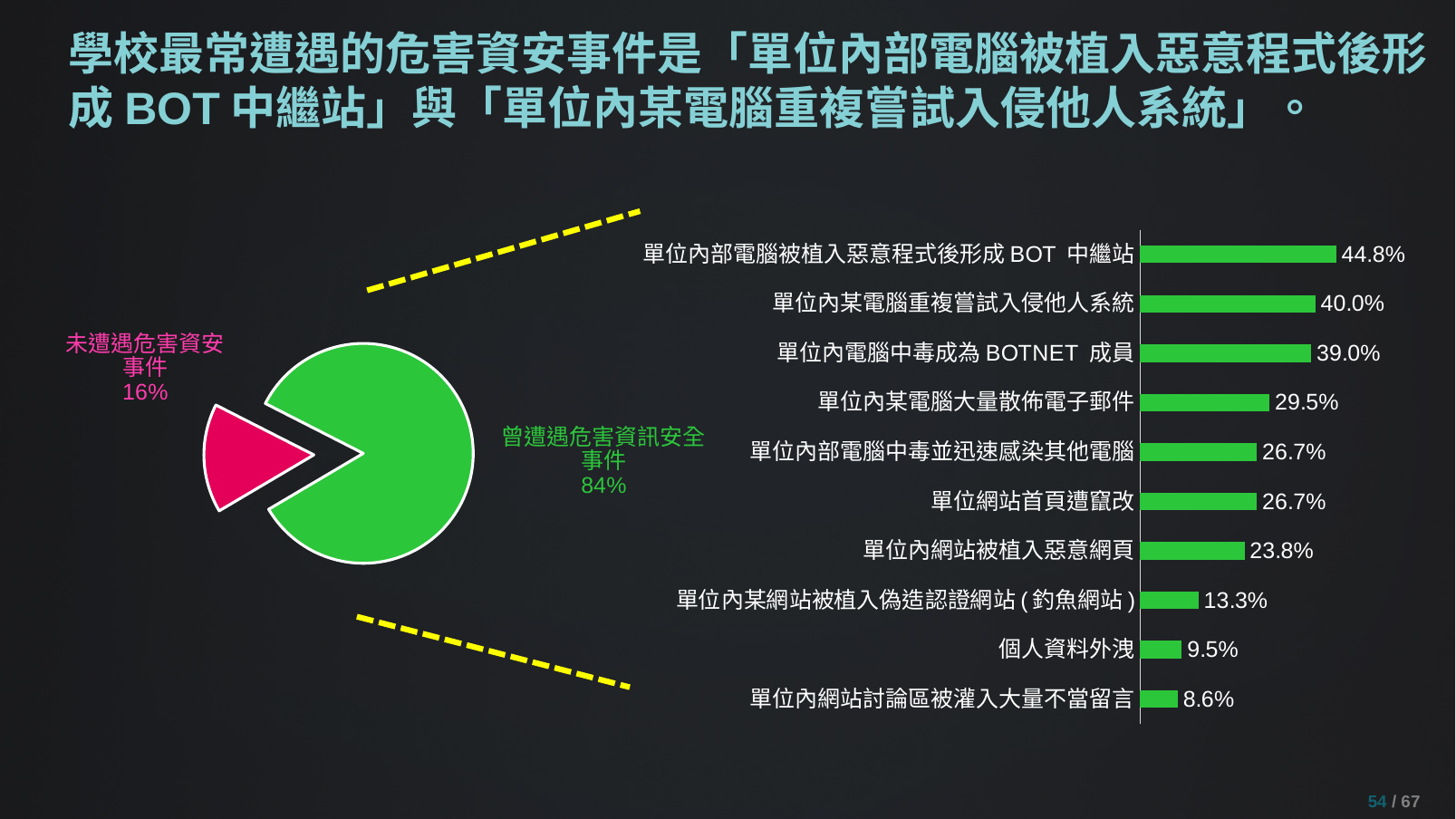

# 學校最常遭遇的危害資安事件是「單位內部電腦被植入惡意程式後形成BOT中繼站」與「單位內某電腦重複嘗試入侵他人系統」。

### Chart

| Category | 銷售 |
|---|---|
| 曾遭遇危害資訊安全事件 | 0.84 |
| 未遭遇危害資安事件 | 0.16 |

### Chart

| Category | 數列 1 |
|---|---|
| 單位內網站討論區被灌入大量不當留言 | 0.0857142857142857 |
| 個人資料外洩 | 0.0952380952380952 |
| 單位內某網站被植入偽造認證網站(釣魚網站) | 0.133333333333333 |
| 單位內網站被植入惡意網頁 | 0.238095238095238 |
| 單位網站首頁遭竄改 | 0.266666666666667 |
| 單位內部電腦中毒並迅速感染其他電腦 | 0.266666666666667 |
| 單位內某電腦大量散佈電子郵件 | 0.295238095238095 |
| 單位內電腦中毒成為BOTNET 成員 | 0.39047619047619 |
| 單位內某電腦重複嘗試入侵他人系統 | 0.4 |
| 單位內部電腦被植入惡意程式後形成BOT 中繼站 | 0.447619047619048 |